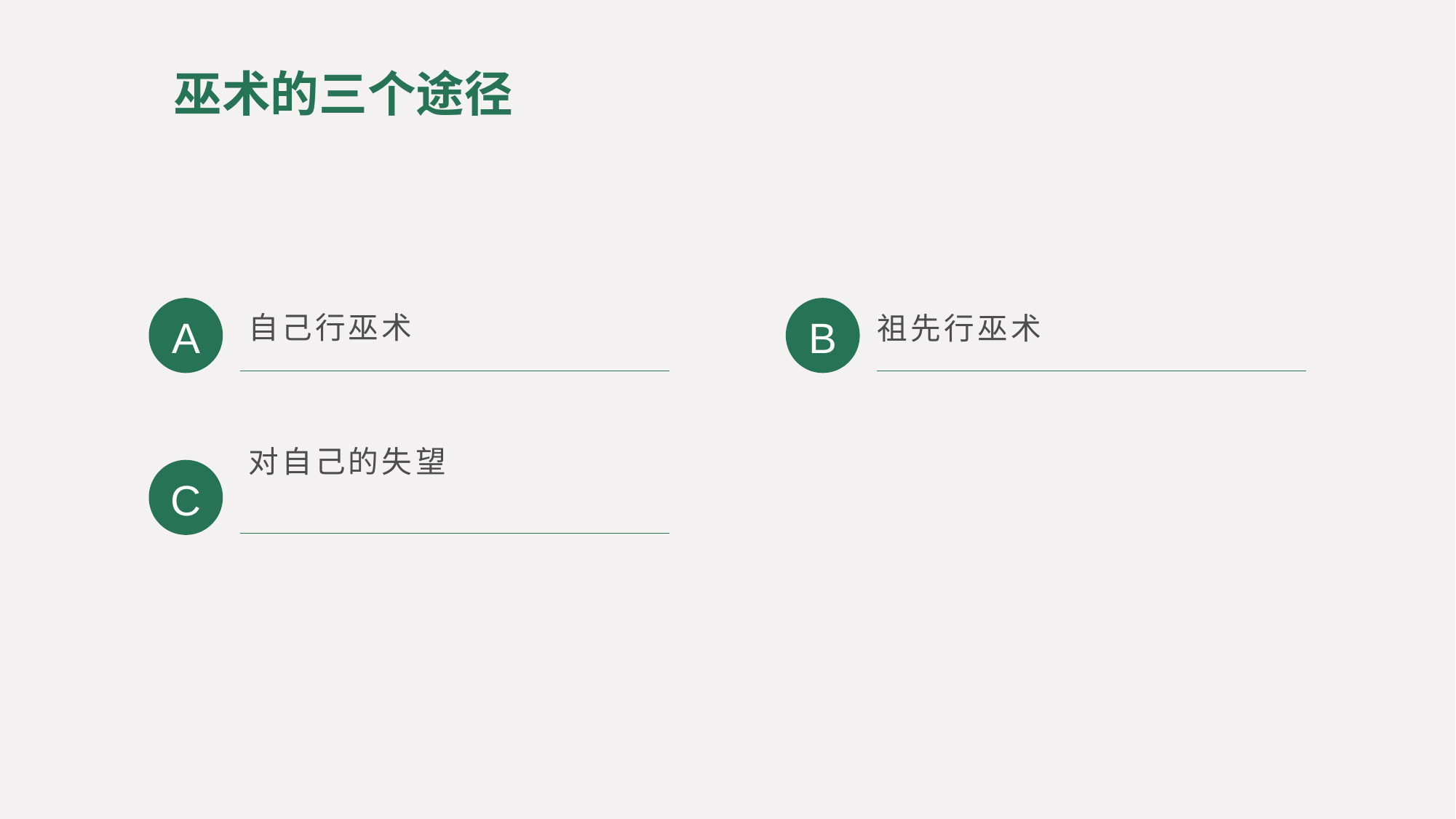

巫术的三个途径
自己行巫术
祖先行巫术
A
B
对自己的失望
C